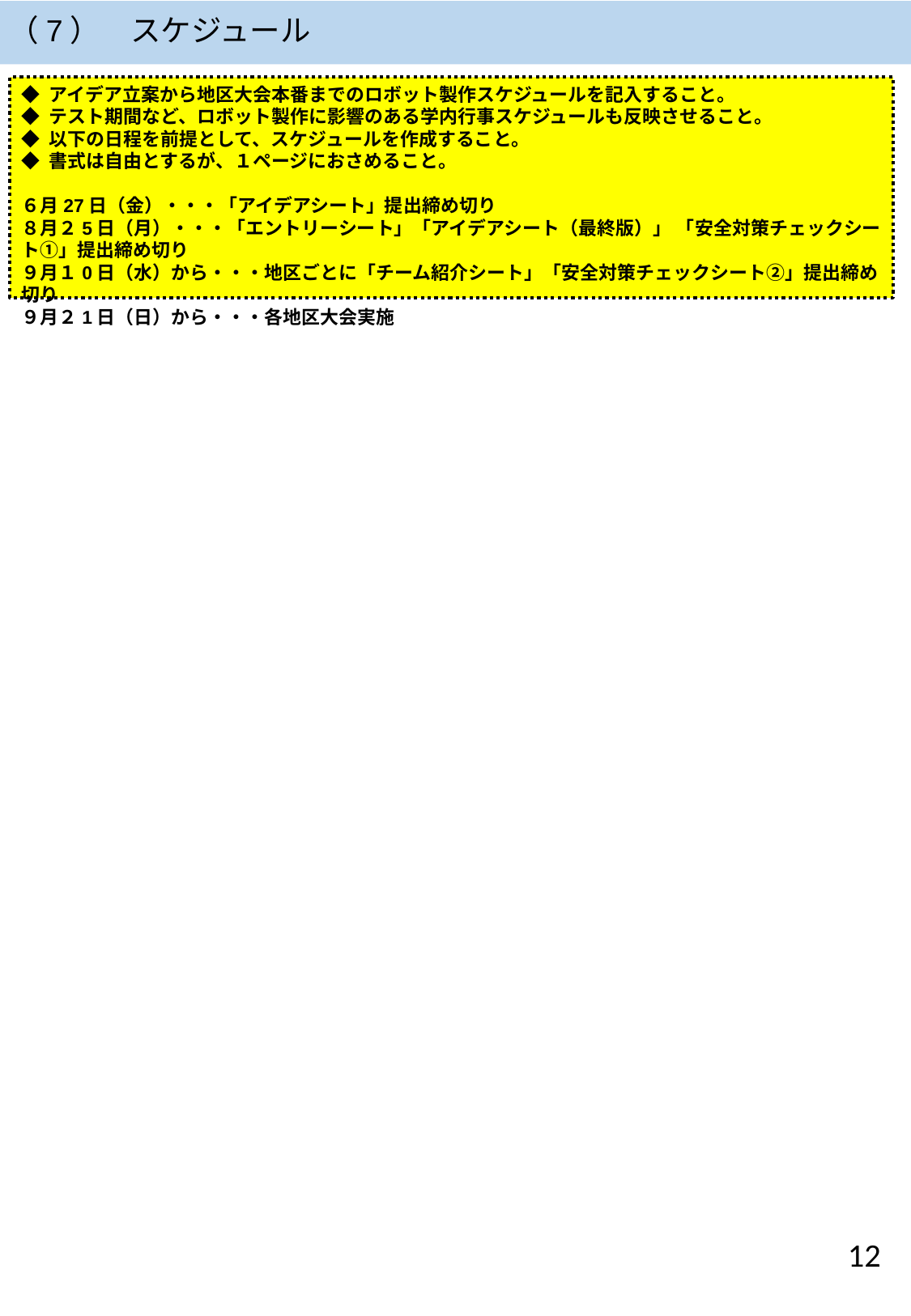

（7）　スケジュール
◆ アイデア立案から地区大会本番までのロボット製作スケジュールを記入すること。
◆ テスト期間など、ロボット製作に影響のある学内行事スケジュールも反映させること。
◆ 以下の日程を前提として、スケジュールを作成すること。
◆ 書式は自由とするが、１ページにおさめること。

６月27日（金）・・・「アイデアシート」提出締め切り
８月２5日（月）・・・「エントリーシート」「アイデアシート（最終版）」 「安全対策チェックシート①」提出締め切り
９月１0日（水）から・・・地区ごとに「チーム紹介シート」「安全対策チェックシート②」提出締め切り
９月２1日（日）から・・・各地区大会実施
12